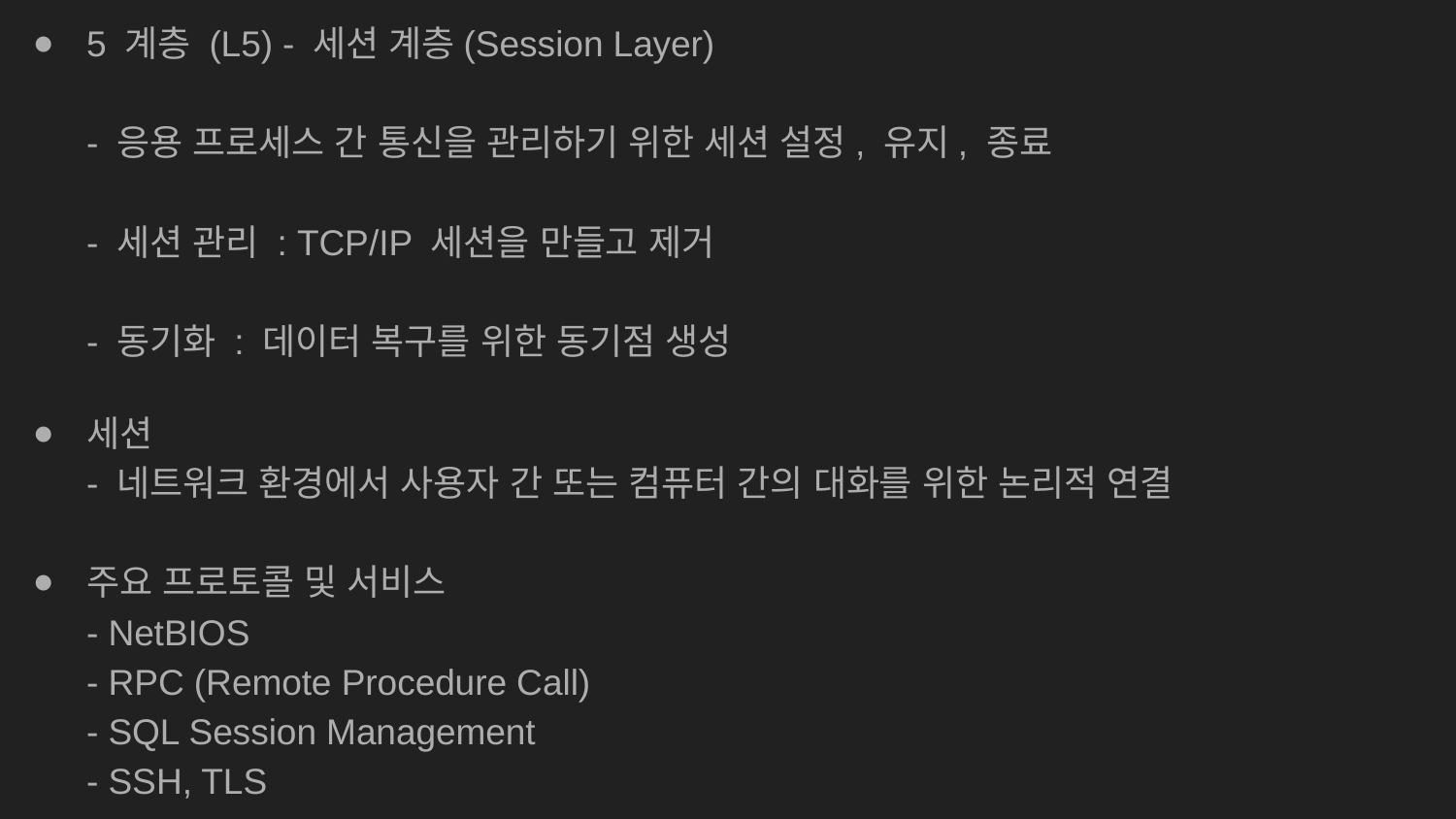

5 계층 (L5) - 세션 계층(Session Layer)
- 응용 프로세스 간 통신을 관리하기 위한 세션 설정, 유지, 종료
- 세션 관리 : TCP/IP 세션을 만들고 제거
- 동기화 : 데이터 복구를 위한 동기점 생성
세션
- 네트워크 환경에서 사용자 간 또는 컴퓨터 간의 대화를 위한 논리적 연결
주요 프로토콜 및 서비스
- NetBIOS
- RPC (Remote Procedure Call)
- SQL Session Management
- SSH, TLS